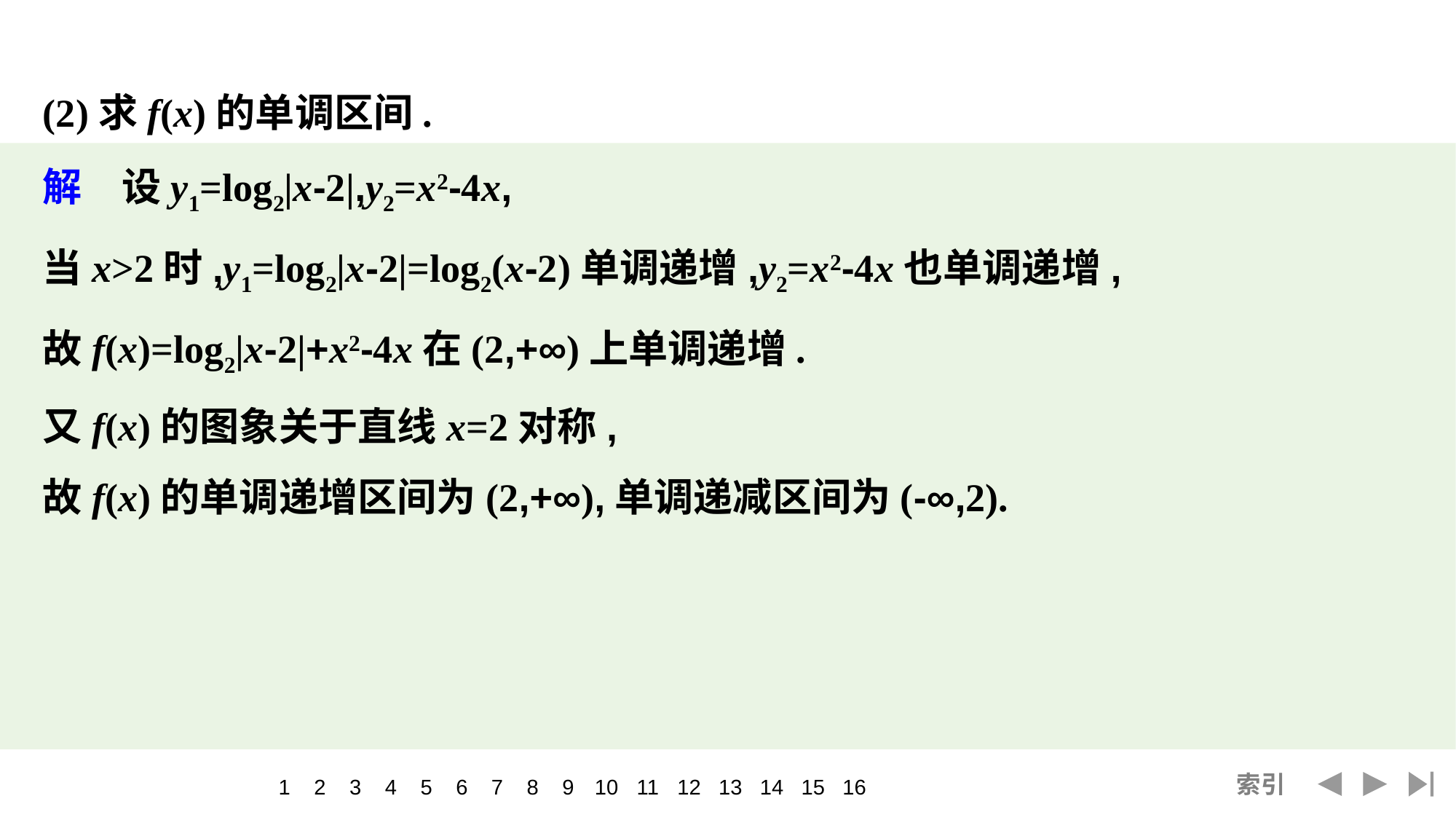

(2)求f(x)的单调区间.
解　设y1=log2|x-2|,y2=x2-4x,
当x>2时,y1=log2|x-2|=log2(x-2)单调递增,y2=x2-4x也单调递增,
故f(x)=log2|x-2|+x2-4x在(2,+∞)上单调递增.
又f(x)的图象关于直线x=2对称,
故f(x)的单调递增区间为(2,+∞),单调递减区间为(-∞,2).